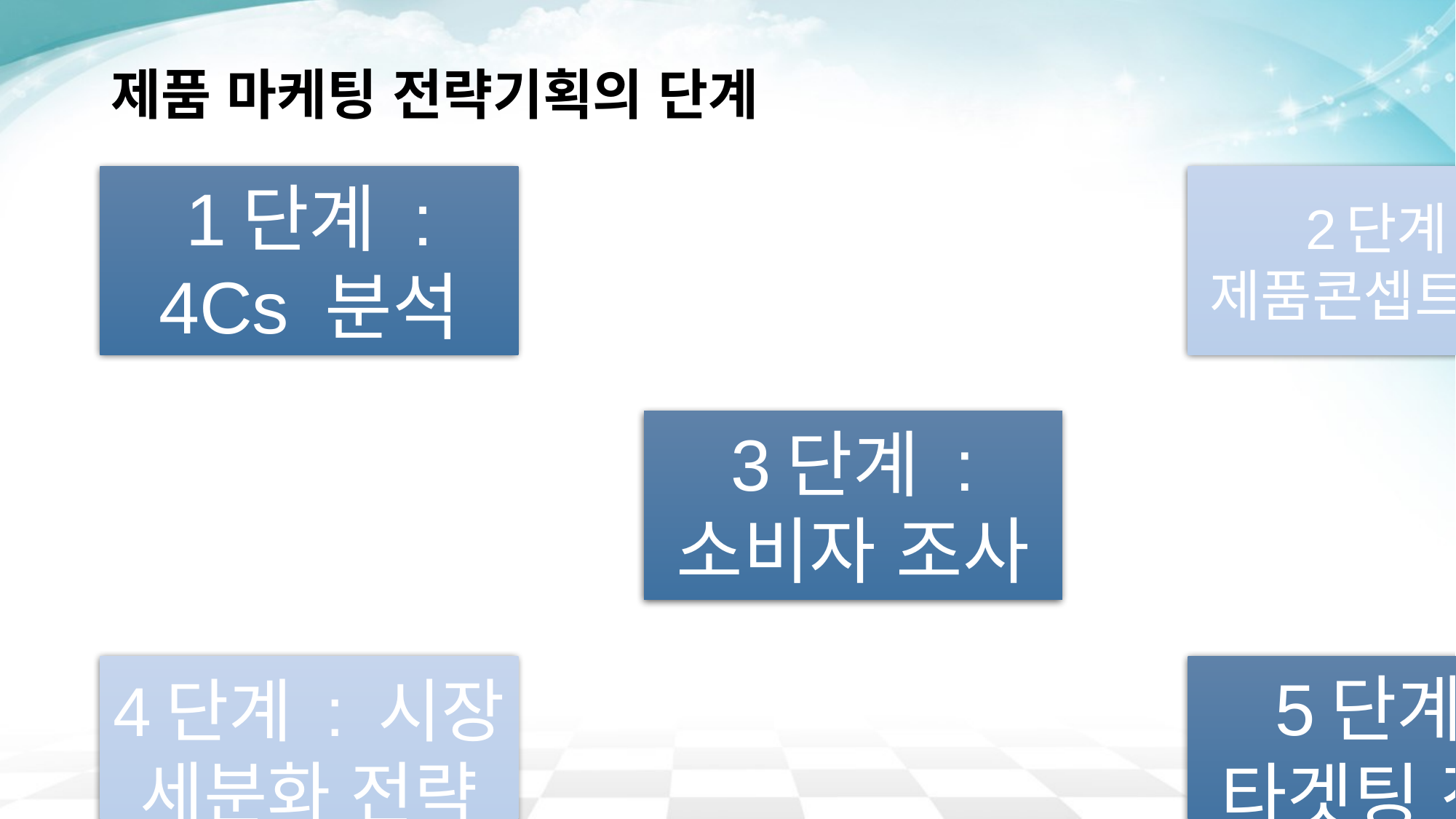

# 제품 마케팅 전략기획의 단계
1단계 : 4Cs 분석
3단계 : 소비자 조사